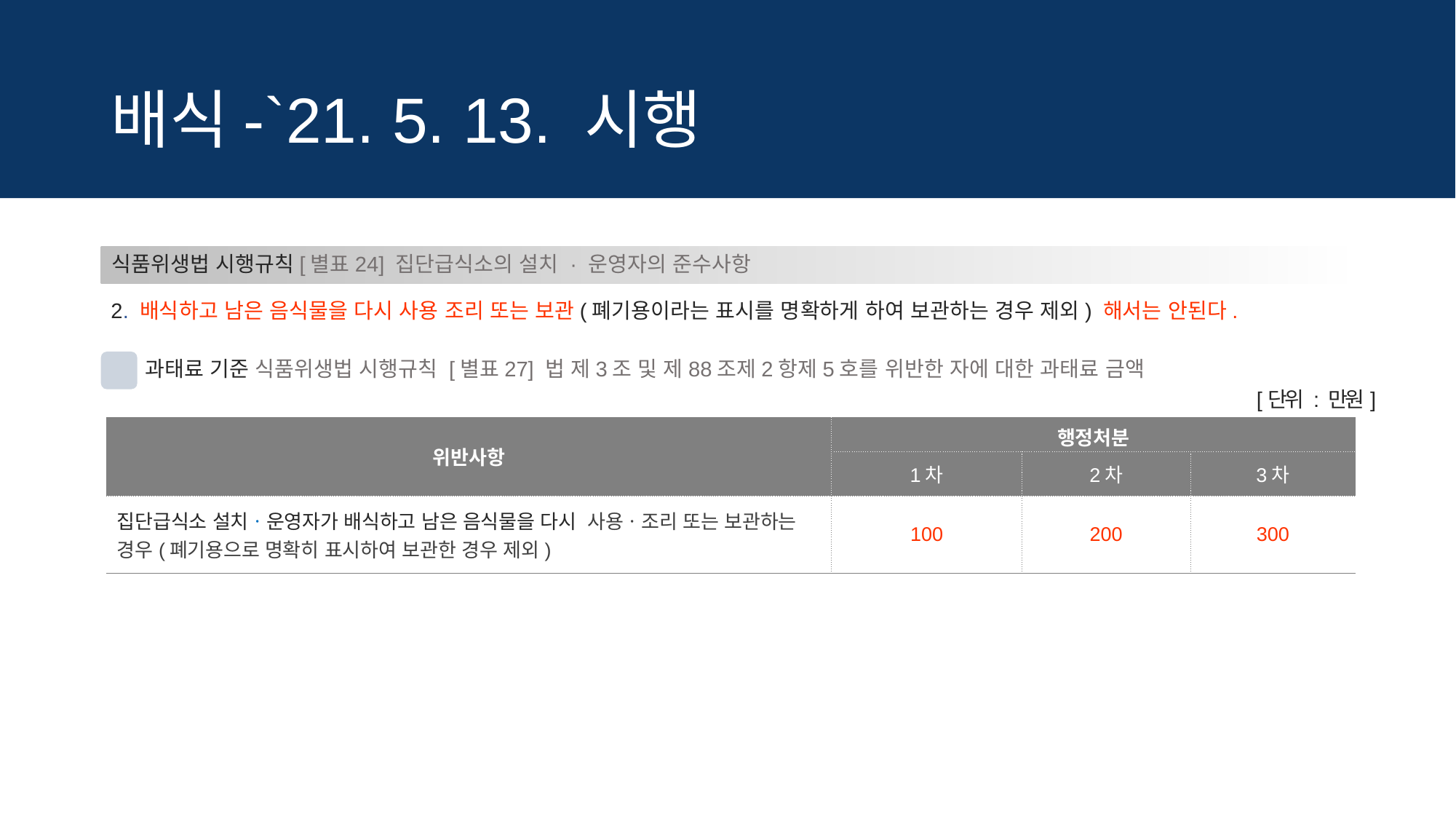

# 배식-`21. 5. 13. 시행
식품위생법 시행규칙[별표24] 집단급식소의 설치 · 운영자의 준수사항

2. 배식하고 남은 음식물을 다시 사용 조리 또는 보관(폐기용이라는 표시를 명확하게 하여 보관하는 경우 제외) 해서는 안된다.
!
과태료 기준 식품위생법 시행규칙 [별표27] 법 제3조 및 제88조제2항제5호를 위반한 자에 대한 과태료 금액

[단위 : 만원]
| 위반사항 | 행정처분 |  |  |
| --- | --- | --- | --- |
|  | 1차 | 2차 | 3차 |
| 집단급식소 설치ㆍ운영자가 배식하고 남은 음식물을 다시 사용ㆍ조리 또는 보관하는 경우(폐기용으로 명확히 표시하여 보관한 경우 제외) | 100 | 200 | 300 |